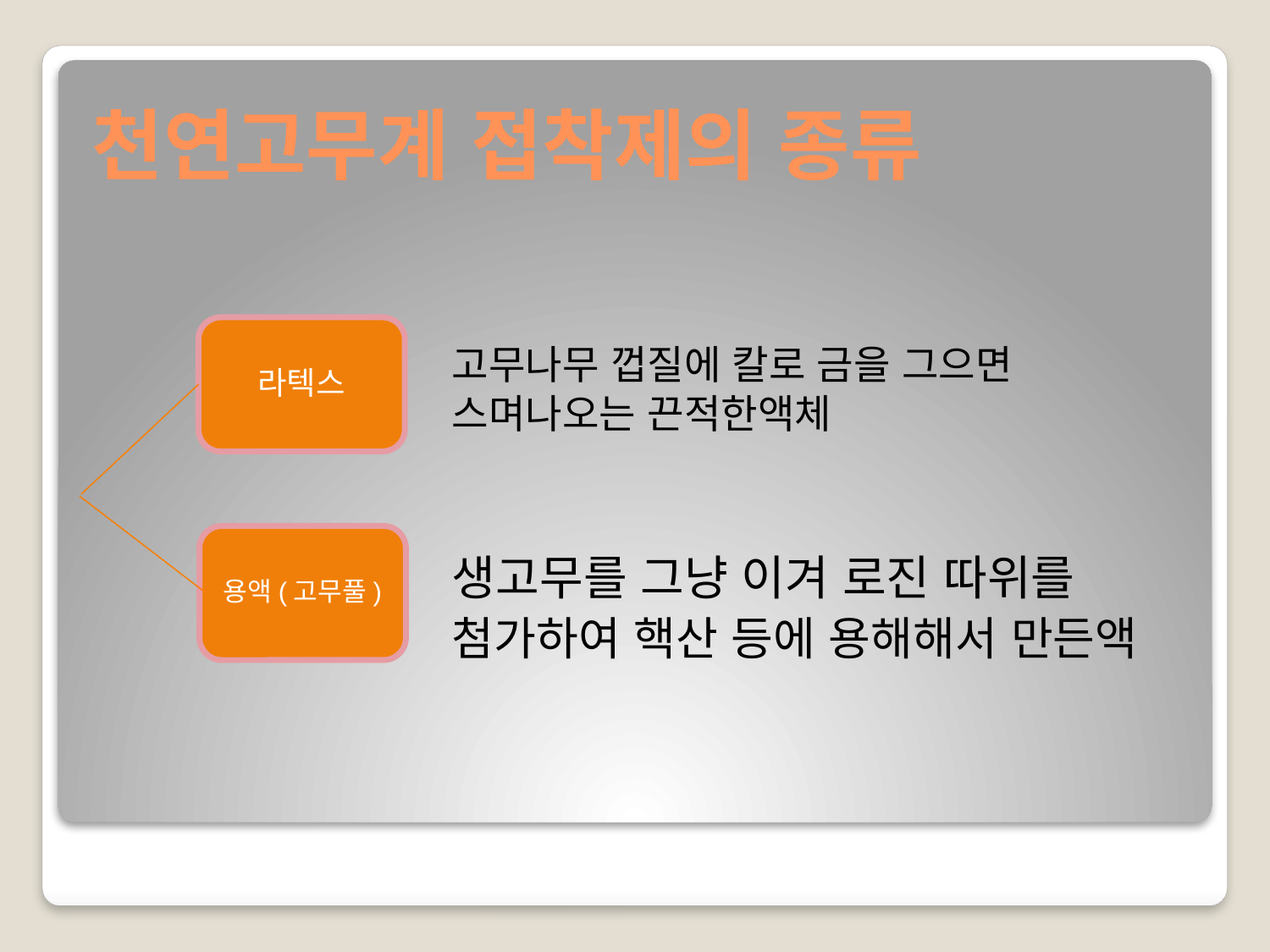

# 천연고무계 접착제의 종류

라텍스
고무나무 껍질에 칼로 금을 그으면
스며나오는 끈적한액체

용액(고무풀)
생고무를 그냥 이겨 로진 따위를
첨가하여 핵산 등에 용해해서 만든액